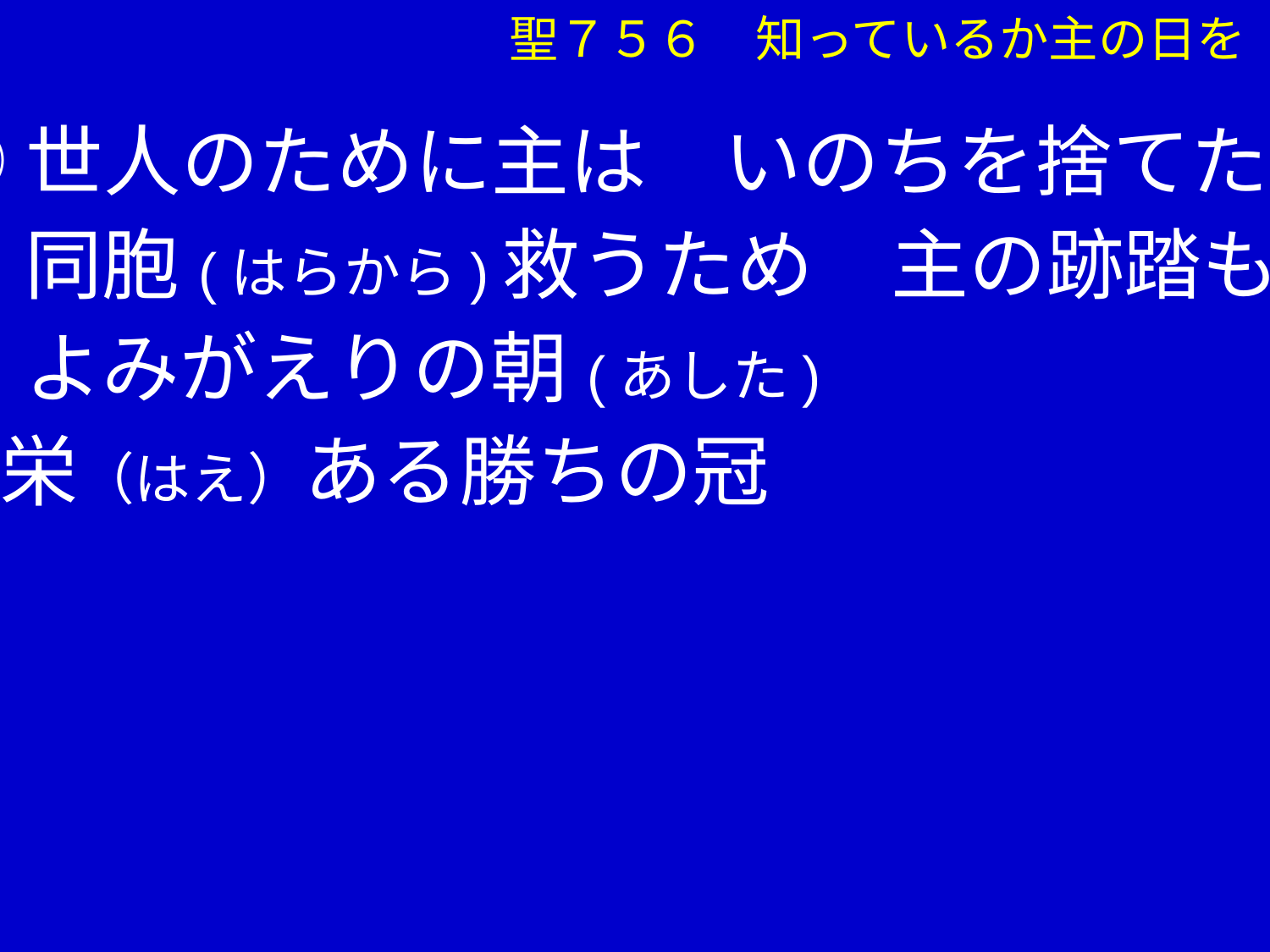

聖７５６　知っているか主の日を
②世人のために主は　いのちを捨てた
　 同胞(はらから)救うため　主の跡踏もう
　 よみがえりの朝(あした)
   栄（はえ）ある勝ちの冠